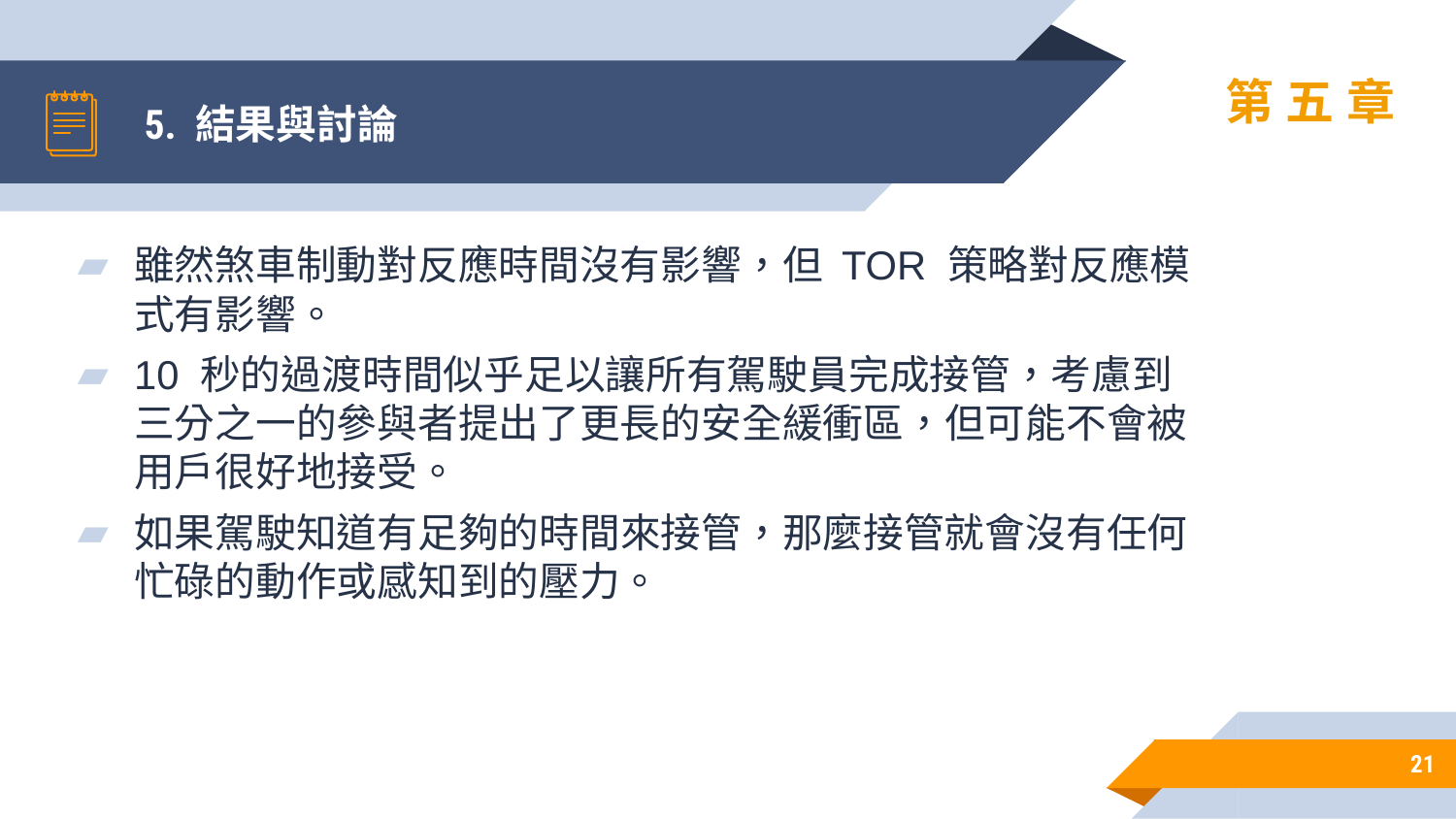

# 5. 結果與討論
第五章

雖然煞車制動對反應時間沒有影響，但 TOR 策略對反應模式有影響。
10 秒的過渡時間似乎足以讓所有駕駛員完成接管，考慮到三分之一的參與者提出了更長的安全緩衝區，但可能不會被用戶很好地接受。
如果駕駛知道有足夠的時間來接管，那麼接管就會沒有任何忙碌的動作或感知到的壓力。

21